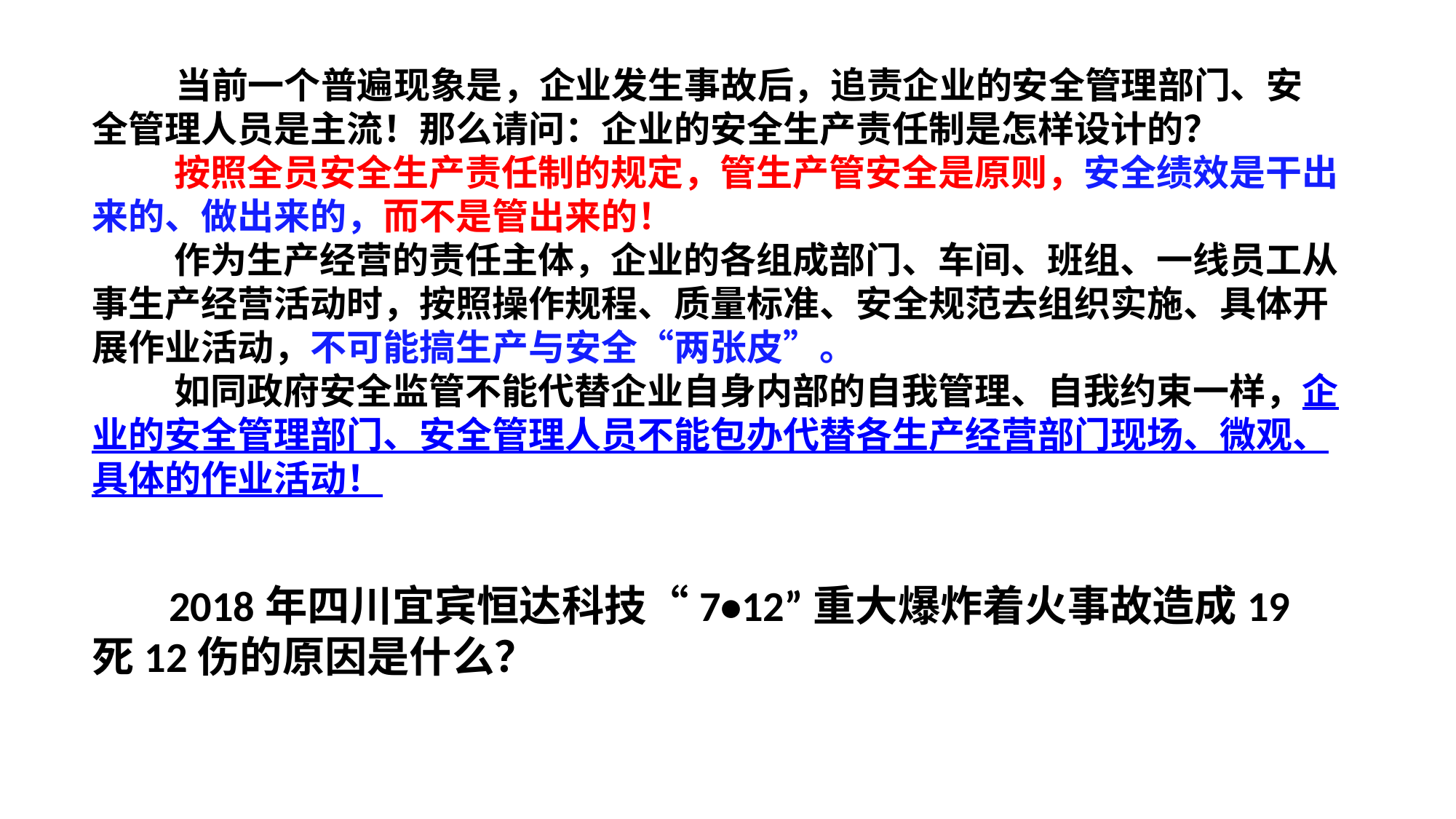

当前一个普遍现象是，企业发生事故后，追责企业的安全管理部门、安全管理人员是主流！那么请问：企业的安全生产责任制是怎样设计的？
         按照全员安全生产责任制的规定，管生产管安全是原则，安全绩效是干出来的、做出来的，而不是管出来的！
         作为生产经营的责任主体，企业的各组成部门、车间、班组、一线员工从事生产经营活动时，按照操作规程、质量标准、安全规范去组织实施、具体开展作业活动，不可能搞生产与安全“两张皮”。
         如同政府安全监管不能代替企业自身内部的自我管理、自我约束一样，企业的安全管理部门、安全管理人员不能包办代替各生产经营部门现场、微观、具体的作业活动！

        2018年四川宜宾恒达科技“7•12”重大爆炸着火事故造成19死12伤的原因是什么？
107